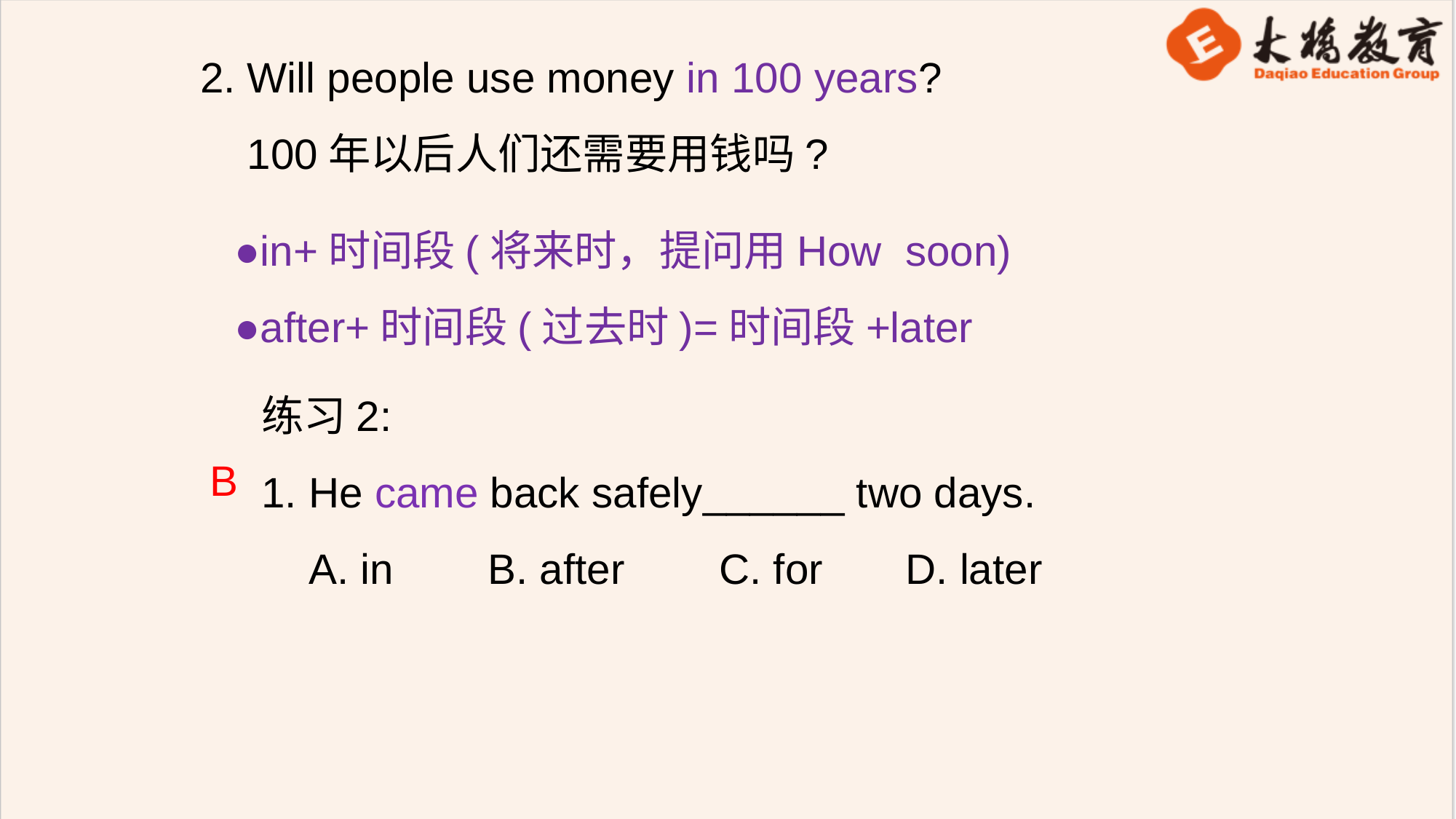

2. Will people use money in 100 years?
     100年以后人们还需要用钱吗?
●in+时间段(将来时，提问用How  soon)
●after+时间段(过去时)=时间段+later
练习2:
1. He came back safely______ two days.
    A. in        B. after        C. for       D. later
B